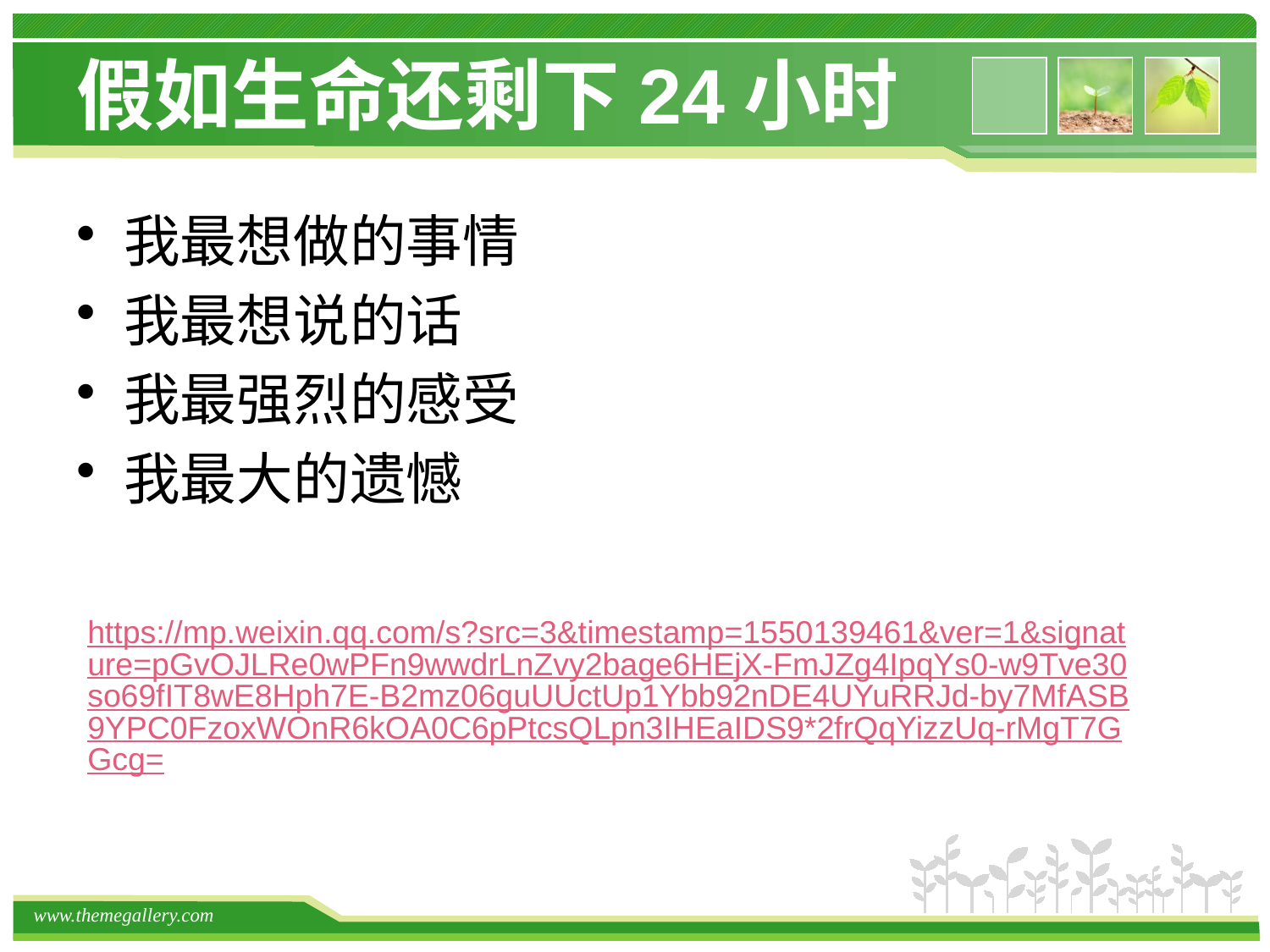

# 假如生命还剩下24小时
我最想做的事情
我最想说的话
我最强烈的感受
我最大的遗憾

https://mp.weixin.qq.com/s?src=3&timestamp=1550139461&ver=1&signature=pGvOJLRe0wPFn9wwdrLnZvy2bage6HEjX-FmJZg4IpqYs0-w9Tve30so69fIT8wE8Hph7E-B2mz06guUUctUp1Ybb92nDE4UYuRRJd-by7MfASB9YPC0FzoxWOnR6kOA0C6pPtcsQLpn3IHEaIDS9*2frQqYizzUq-rMgT7GGcg=